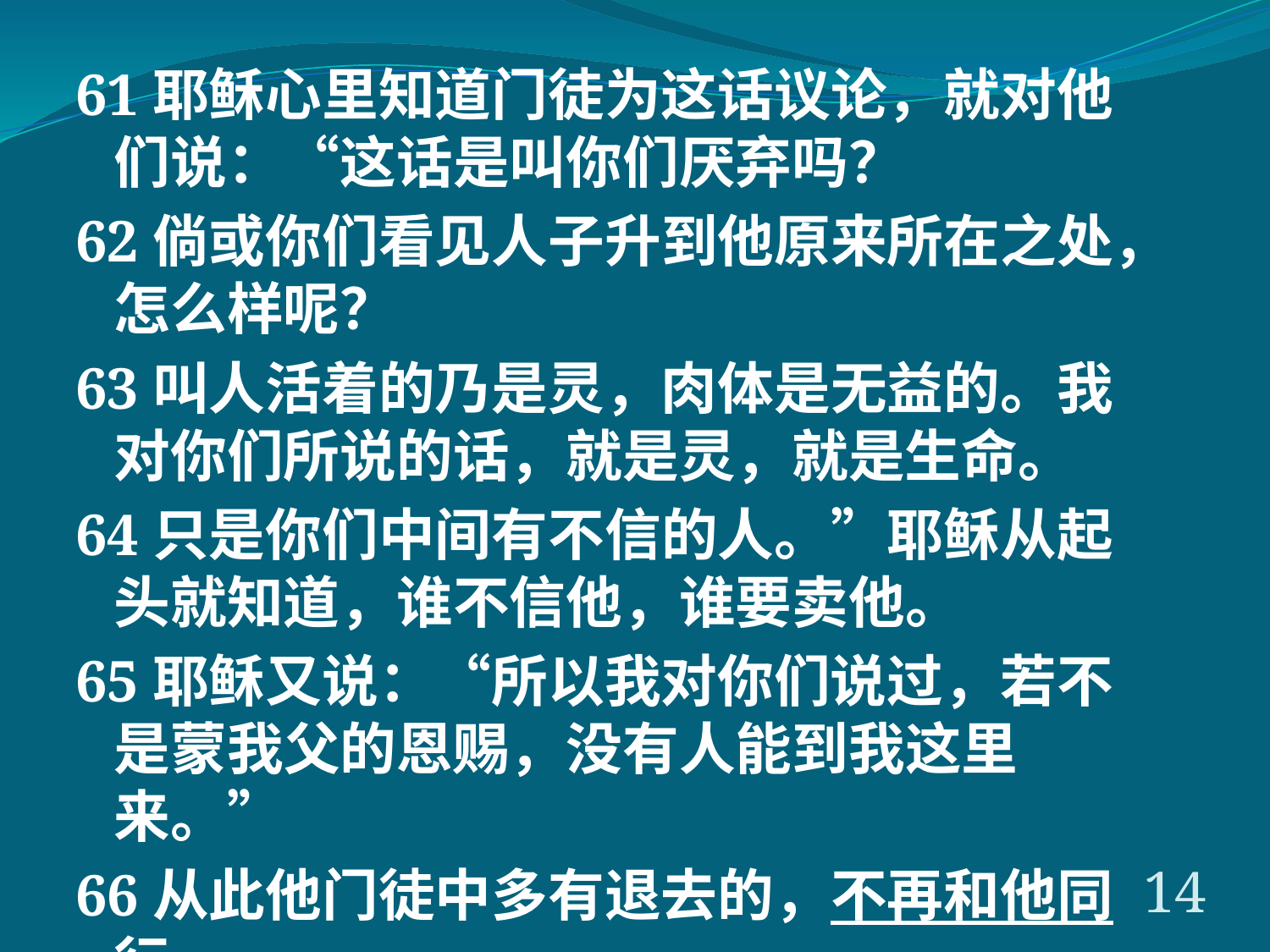

61耶稣心里知道门徒为这话议论，就对他们说：“这话是叫你们厌弃吗？
62倘或你们看见人子升到他原来所在之处，怎么样呢？
63叫人活着的乃是灵，肉体是无益的。我对你们所说的话，就是灵，就是生命。
64只是你们中间有不信的人。”耶稣从起头就知道，谁不信他，谁要卖他。
65耶稣又说：“所以我对你们说过，若不是蒙我父的恩赐，没有人能到我这里来。”
66从此他门徒中多有退去的，不再和他同行。

14